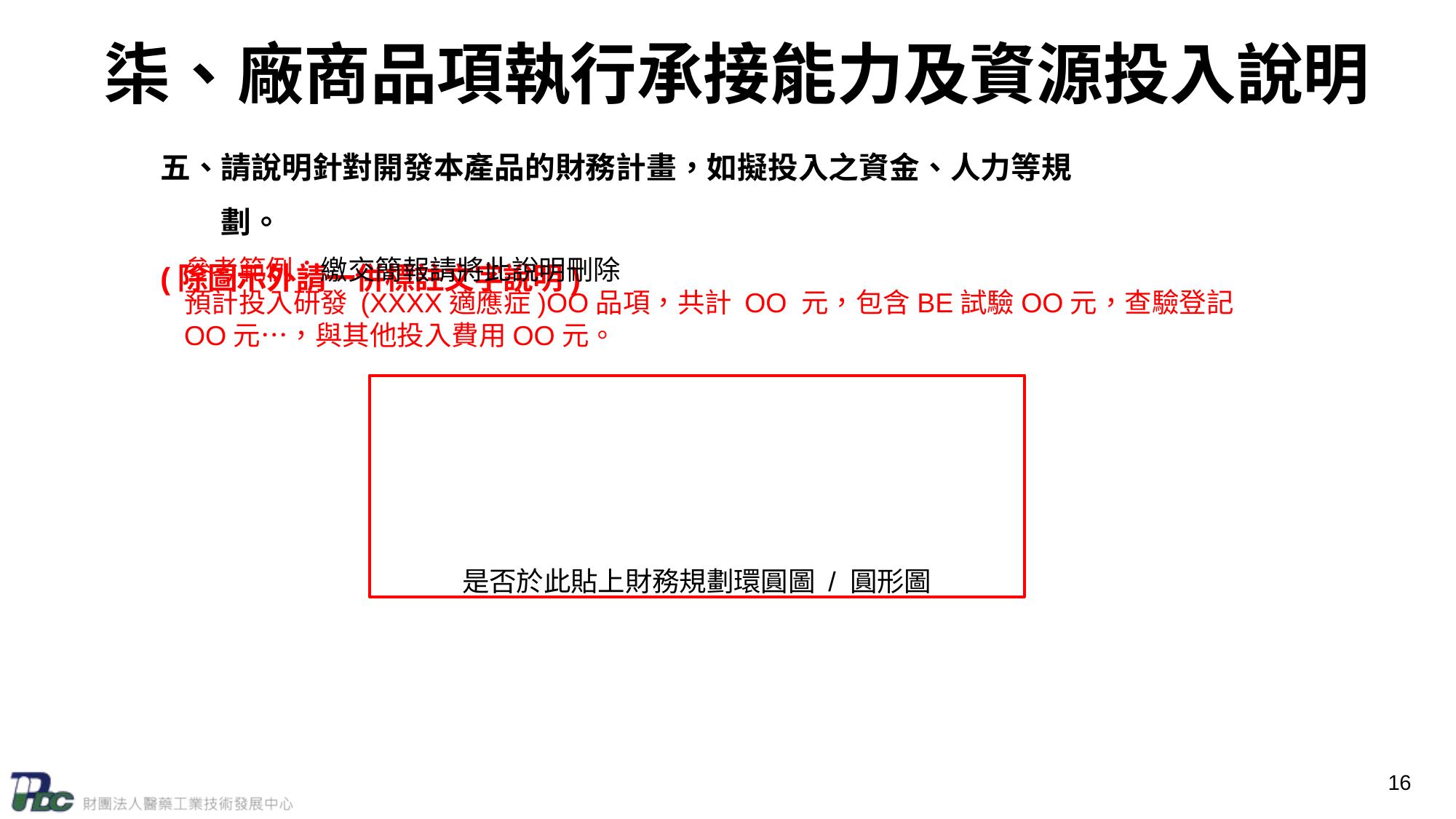

柒、廠商品項執行承接能力及資源投入說明
五、請說明針對開發本產品的財務計畫，如擬投入之資金、人力等規劃。
(除圖示外請一併標註文字說明)
參考範例：繳交簡報請將此說明刪除
預計投入研發 (XXXX適應症)OO品項，共計 OO 元，包含BE試驗OO元，查驗登記OO元…，與其他投入費用OO元。

是否於此貼上財務規劃環圓圖 / 圓形圖
16